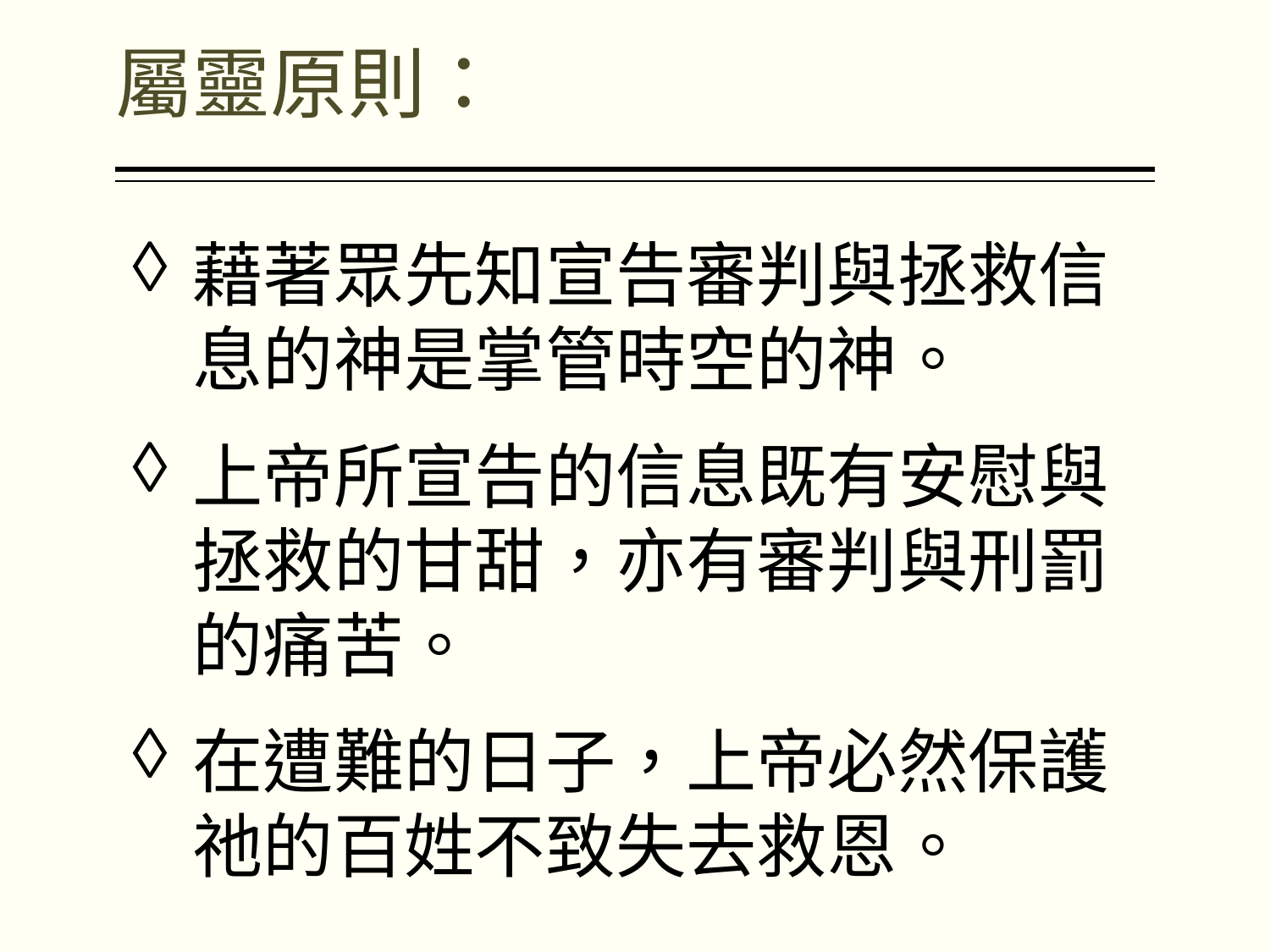

# 屬靈原則：
藉著眾先知宣告審判與拯救信息的神是掌管時空的神。
上帝所宣告的信息既有安慰與拯救的甘甜，亦有審判與刑罰的痛苦。
在遭難的日子，上帝必然保護祂的百姓不致失去救恩。